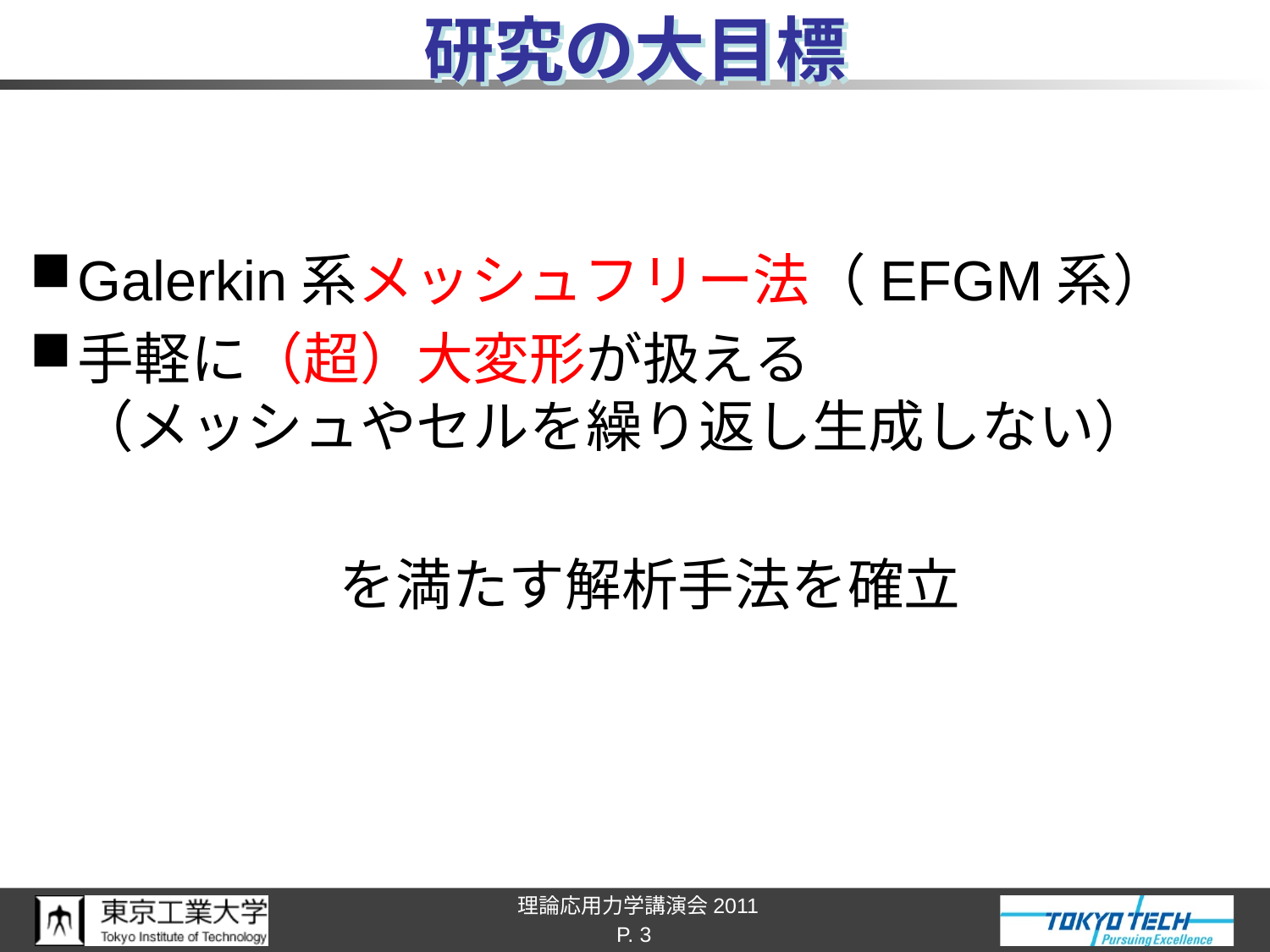

# 研究の大目標

Galerkin系メッシュフリー法（EFGM系）
手軽に（超）大変形が扱える
（メッシュやセルを繰り返し生成しない）

を満たす解析手法を確立

P. 3